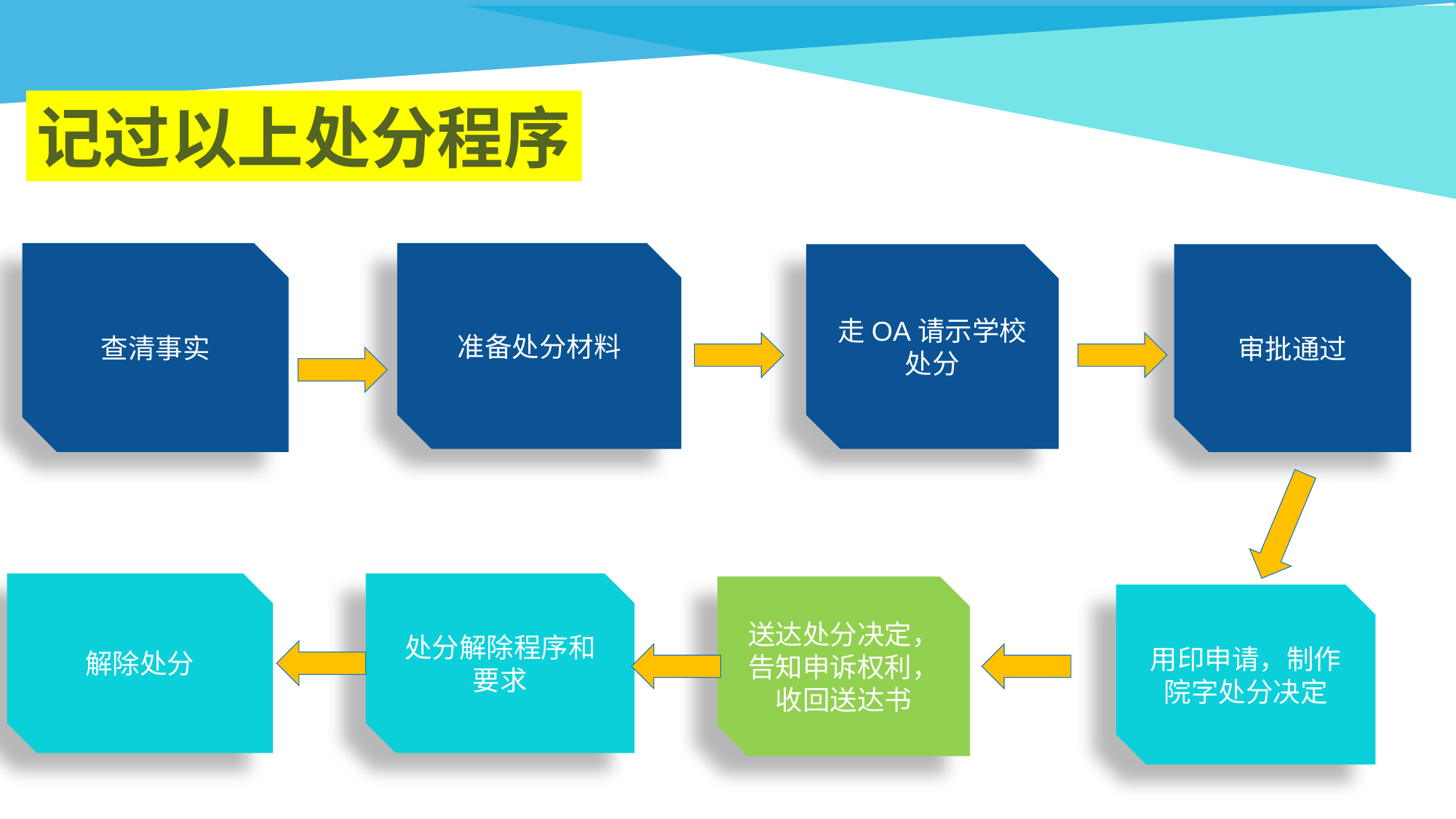

记过以上处分程序
查清事实
准备处分材料
走OA请示学校处分
审批通过

解除处分
处分解除程序和要求
送达处分决定，告知申诉权利，收回送达书
用印申请，制作院字处分决定